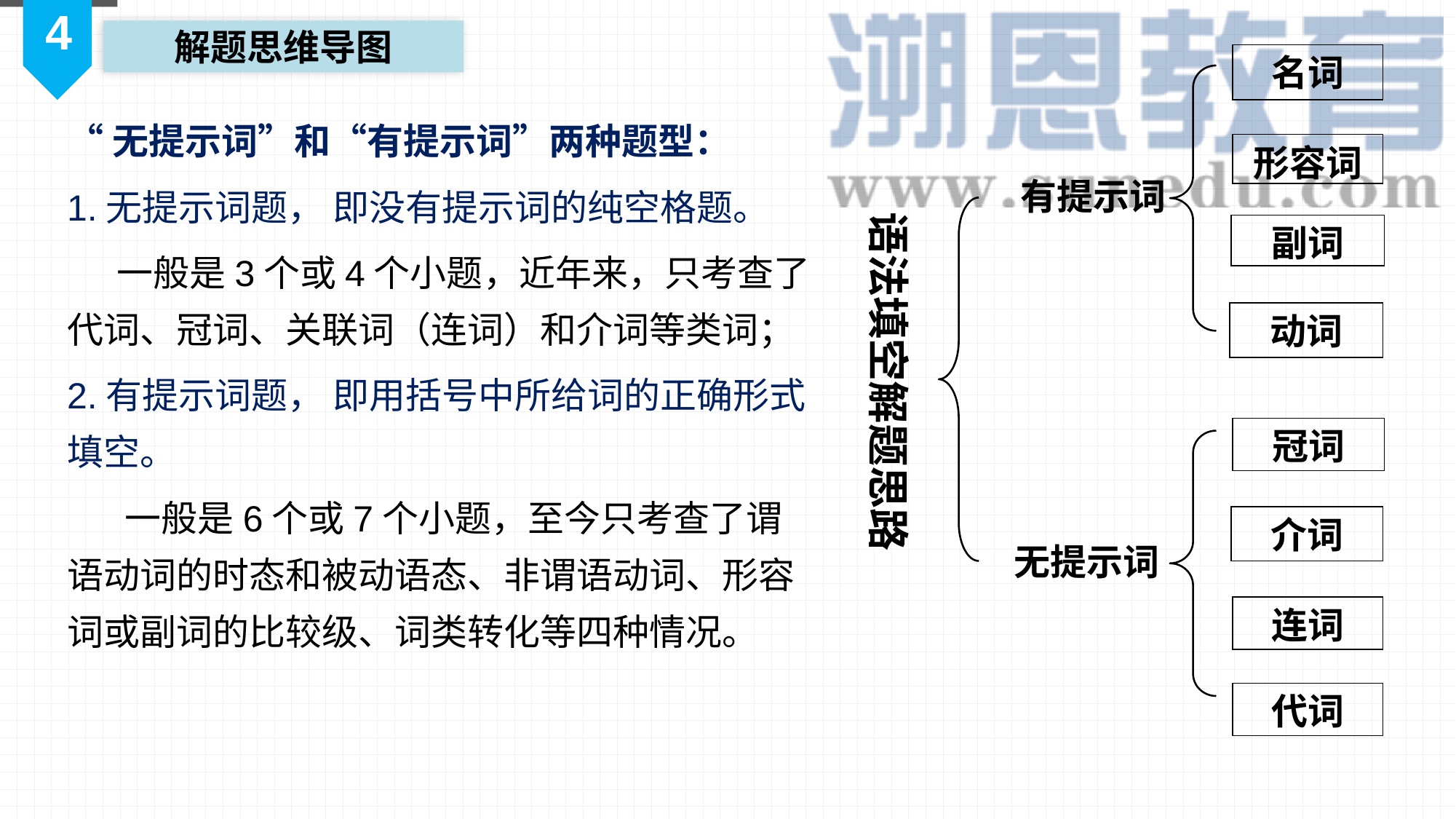

4
解题思维导图
名词

语法填空解题思路

“无提示词”和“有提示词”两种题型：
1.无提示词题， 即没有提示词的纯空格题。
     一般是3个或4个小题，近年来，只考查了代词、冠词、关联词（连词）和介词等类词；
2.有提示词题， 即用括号中所给词的正确形式填空。
      一般是6个或7个小题，至今只考查了谓语动词的时态和被动语态、非谓语动词、形容词或副词的比较级、词类转化等四种情况。
形容词

有提示词

副词

动词

冠词

介词

无提示词

连词

代词